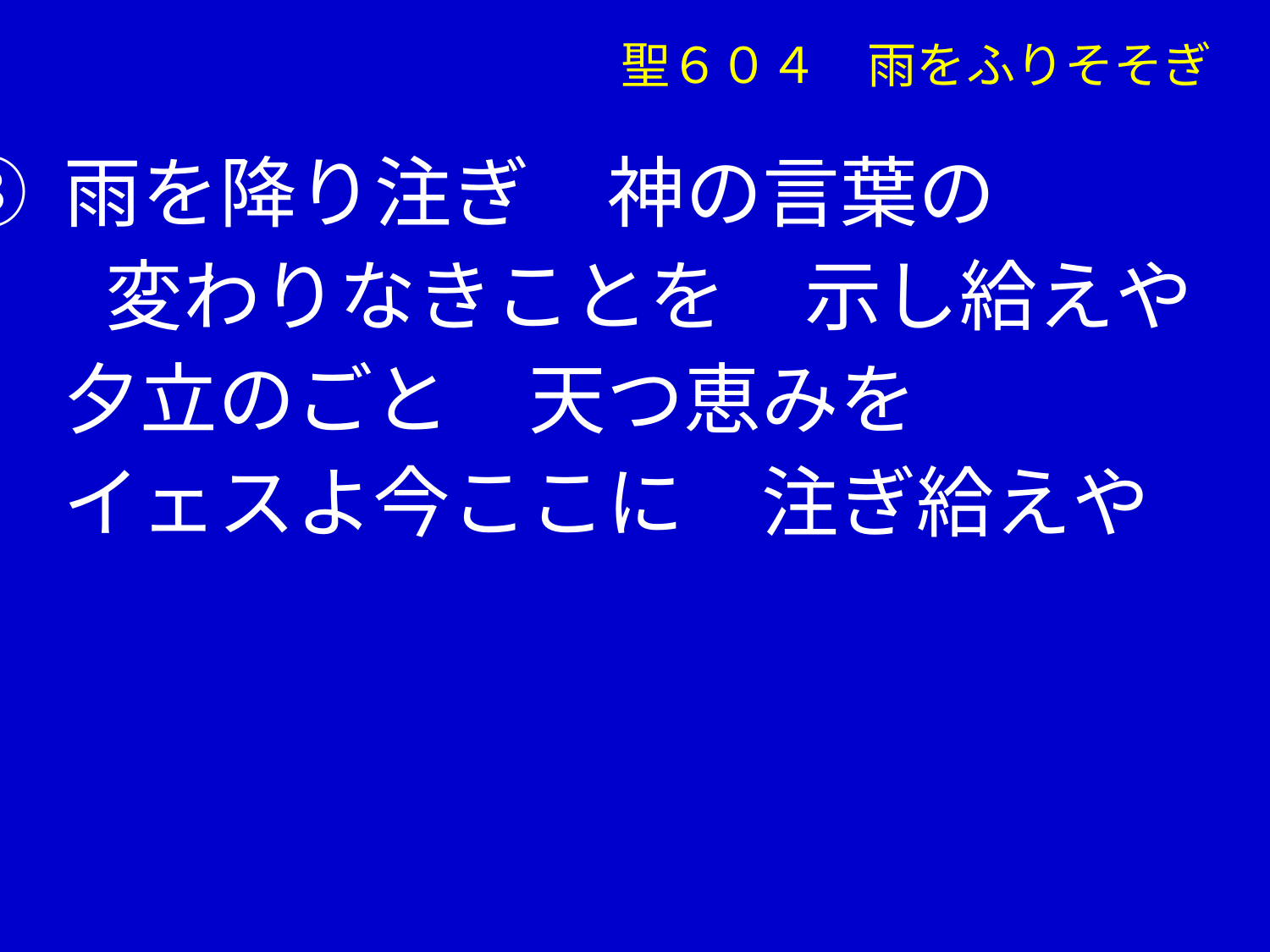

聖６０４　雨をふりそそぎ
③ 雨を降り注ぎ　神の言葉の
　　変わりなきことを　示し給えや
　  夕立のごと　天つ恵みを
　  イェスよ今ここに　注ぎ給えや